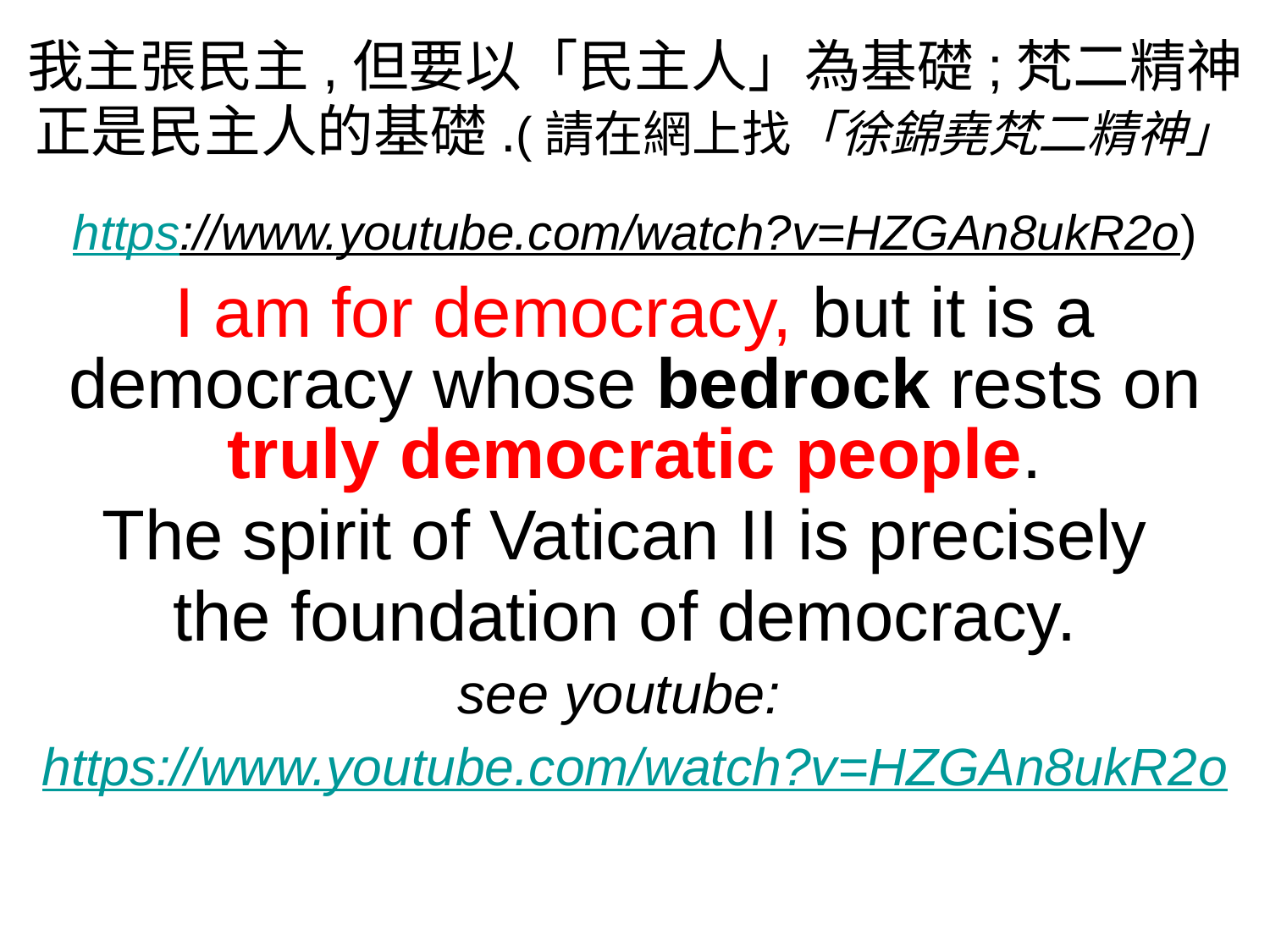

我主張民主,但要以「民主人」為基礎;梵二精神正是民主人的基礎.(請在網上找「徐錦堯梵二精神」
https://www.youtube.com/watch?v=HZGAn8ukR2o)
I am for democracy, but it is a democracy whose bedrock rests on truly democratic people.
The spirit of Vatican II is precisely
the foundation of democracy.
see youtube:  https://www.youtube.com/watch?v=HZGAn8ukR2o